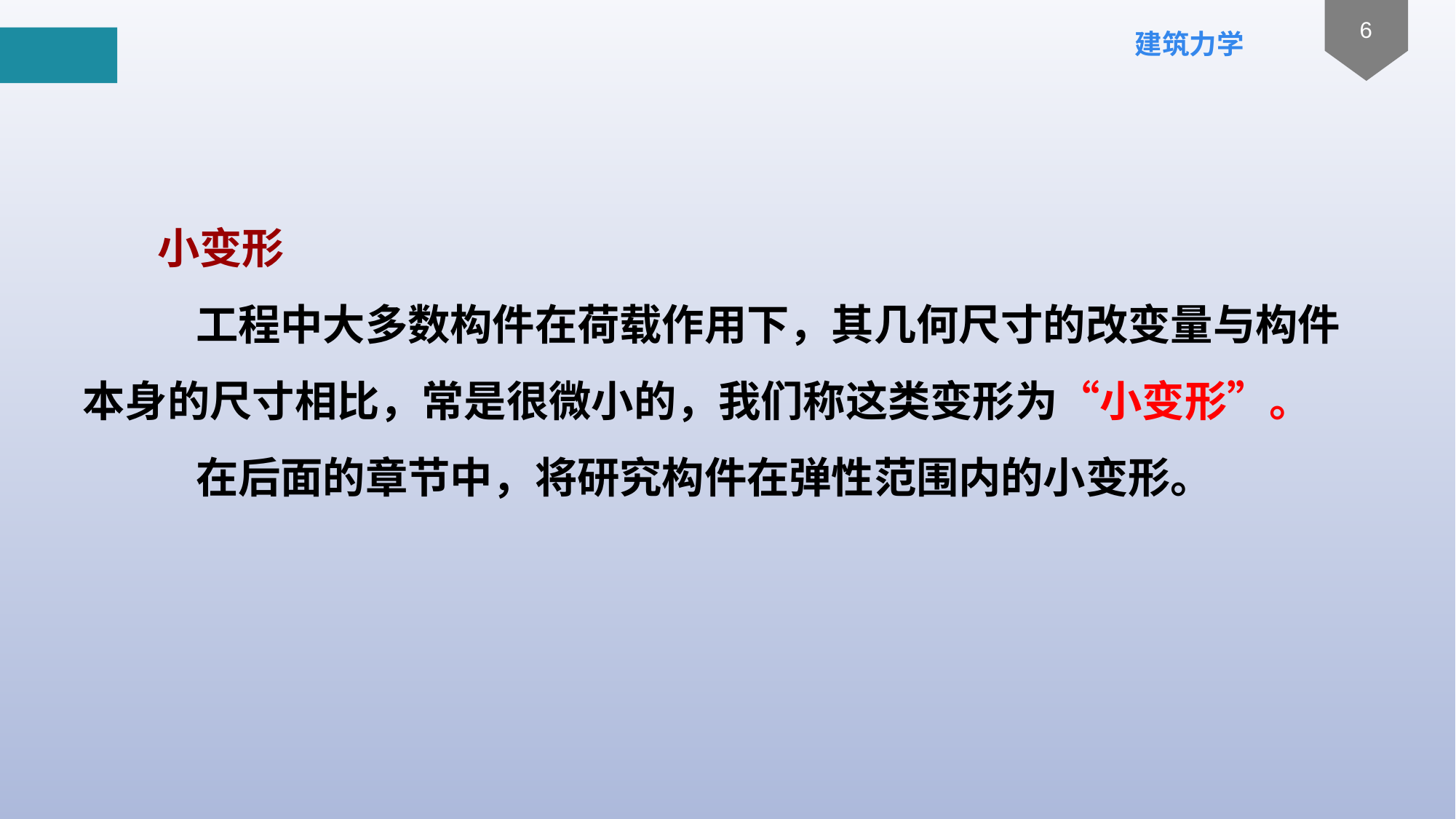

小变形
       工程中大多数构件在荷载作用下，其几何尺寸的改变量与构件本身的尺寸相比，常是很微小的，我们称这类变形为“小变形”。
       在后面的章节中，将研究构件在弹性范围内的小变形。